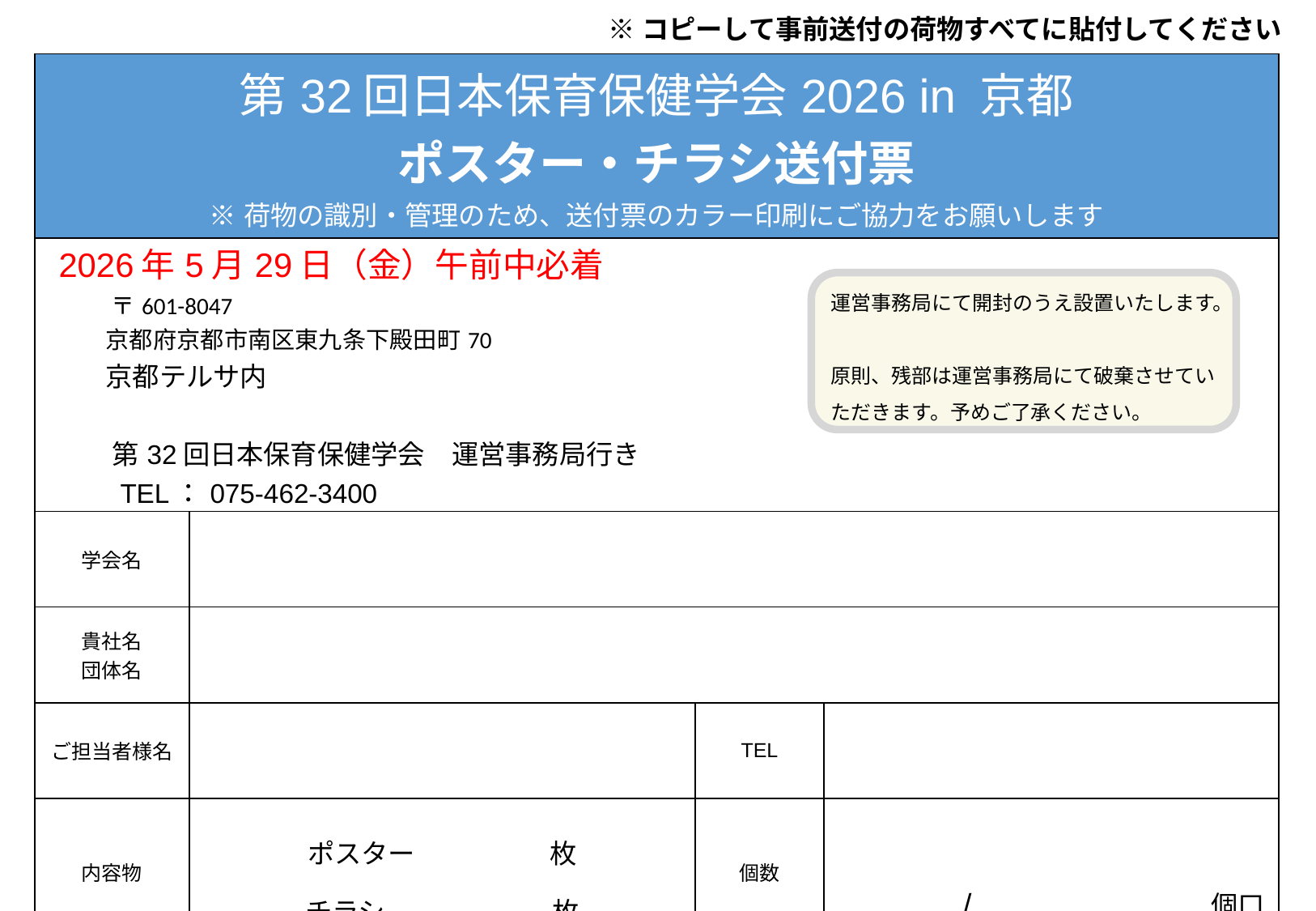

※コピーして事前送付の荷物すべてに貼付してください
| 第32回日本保育保健学会2026 in 京都 ポスター・チラシ送付票 ※荷物の識別・管理のため、送付票のカラー印刷にご協力をお願いします |  |  |  |
| --- | --- | --- | --- |
| 2026年5月29日（金）午前中必着 　　 〒601-8047 　　京都府京都市南区東九条下殿田町70 　　京都テルサ内 　　第32回日本保育保健学会　運営事務局行き 　　TEL：075-462-3400 | ANAクラウンプラザホテル金沢　3F　ホワイエ |  |  |
| 学会名 |  |  |  |
| 貴社名 団体名 |  |  |  |
| ご担当者様名 |  | TEL |  |
| 内容物 | ポスター　　　　　枚 チラシ　　　　　　 枚 | 個数 | /　　　個口 |
運営事務局にて開封のうえ設置いたします。
原則、残部は運営事務局にて破棄させていただきます。予めご了承ください。